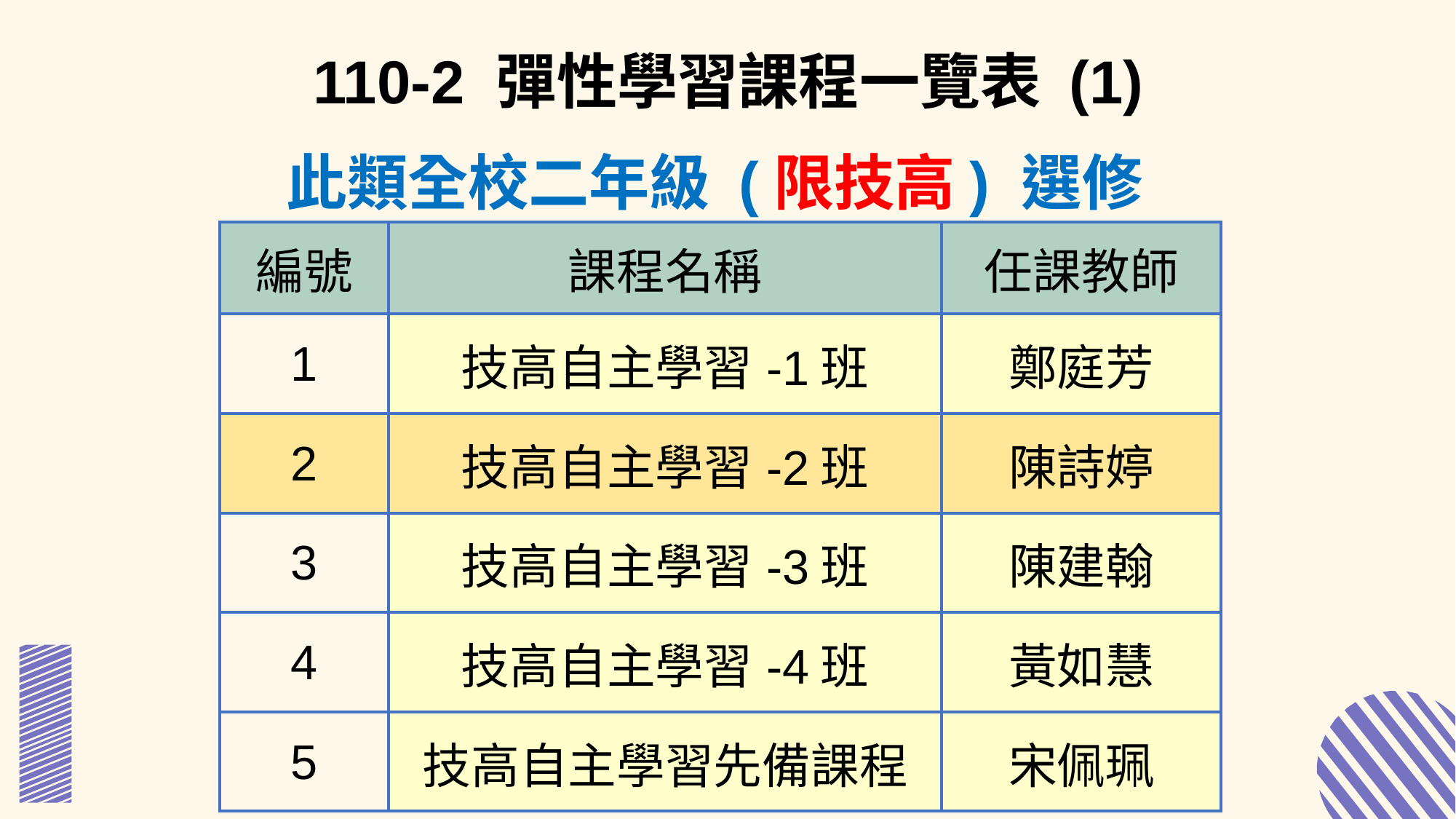

110-2 彈性學習課程一覽表 (1)
此類全校二年級 (限技高) 選修

| 編號 | 課程名稱 | 任課教師 |
| --- | --- | --- |
| 1 | 技高自主學習-1班 | 鄭庭芳 |
| 2 | 技高自主學習-2班 | 陳詩婷 |
| 3 | 技高自主學習-3班 | 陳建翰 |
| 4 | 技高自主學習-4班 | 黃如慧 |
| 5 | 技高自主學習先備課程 | 宋佩珮 |